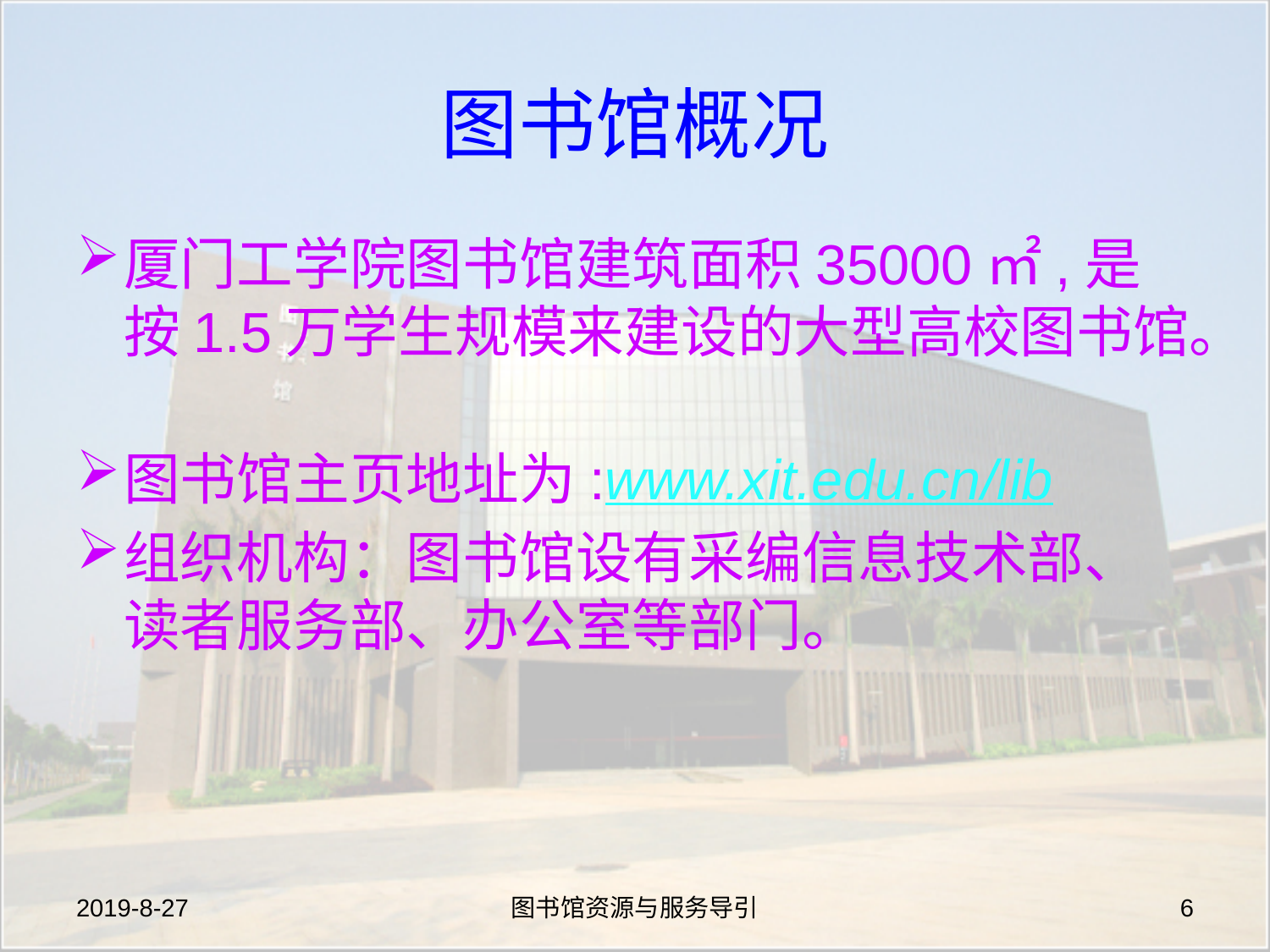

# 图书馆概况
厦门工学院图书馆建筑面积35000㎡,是按1.5万学生规模来建设的大型高校图书馆。
图书馆主页地址为:www.xit.edu.cn/lib
组织机构：图书馆设有采编信息技术部、读者服务部、办公室等部门。

2019-8-27
图书馆资源与服务导引
6